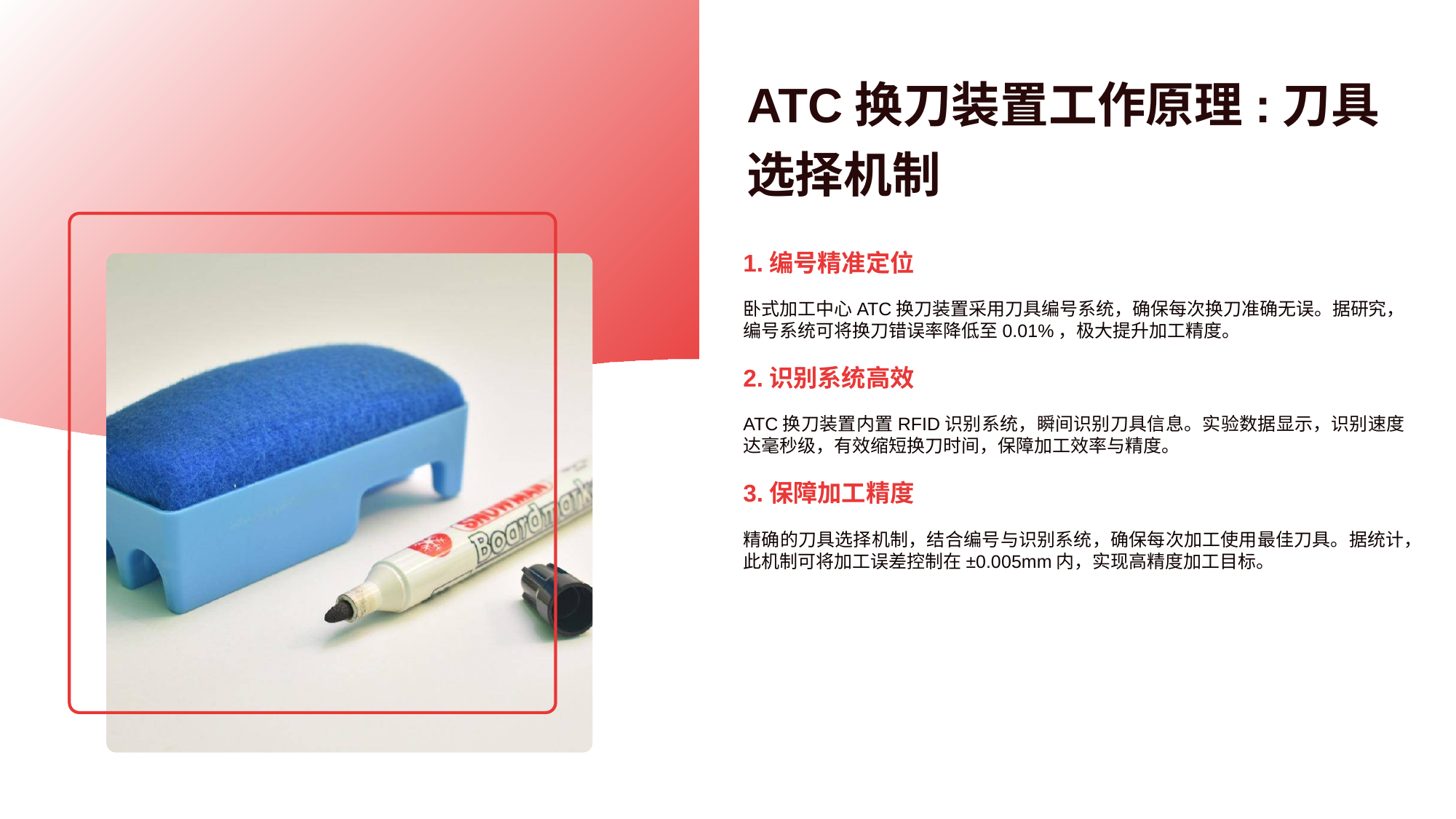

ATC换刀装置工作原理:刀具选择机制

1.编号精准定位
卧式加工中心ATC换刀装置采用刀具编号系统，确保每次换刀准确无误。据研究，编号系统可将换刀错误率降低至0.01%，极大提升加工精度。
2.识别系统高效
ATC换刀装置内置RFID识别系统，瞬间识别刀具信息。实验数据显示，识别速度达毫秒级，有效缩短换刀时间，保障加工效率与精度。
3.保障加工精度
精确的刀具选择机制，结合编号与识别系统，确保每次加工使用最佳刀具。据统计，此机制可将加工误差控制在±0.005mm内，实现高精度加工目标。